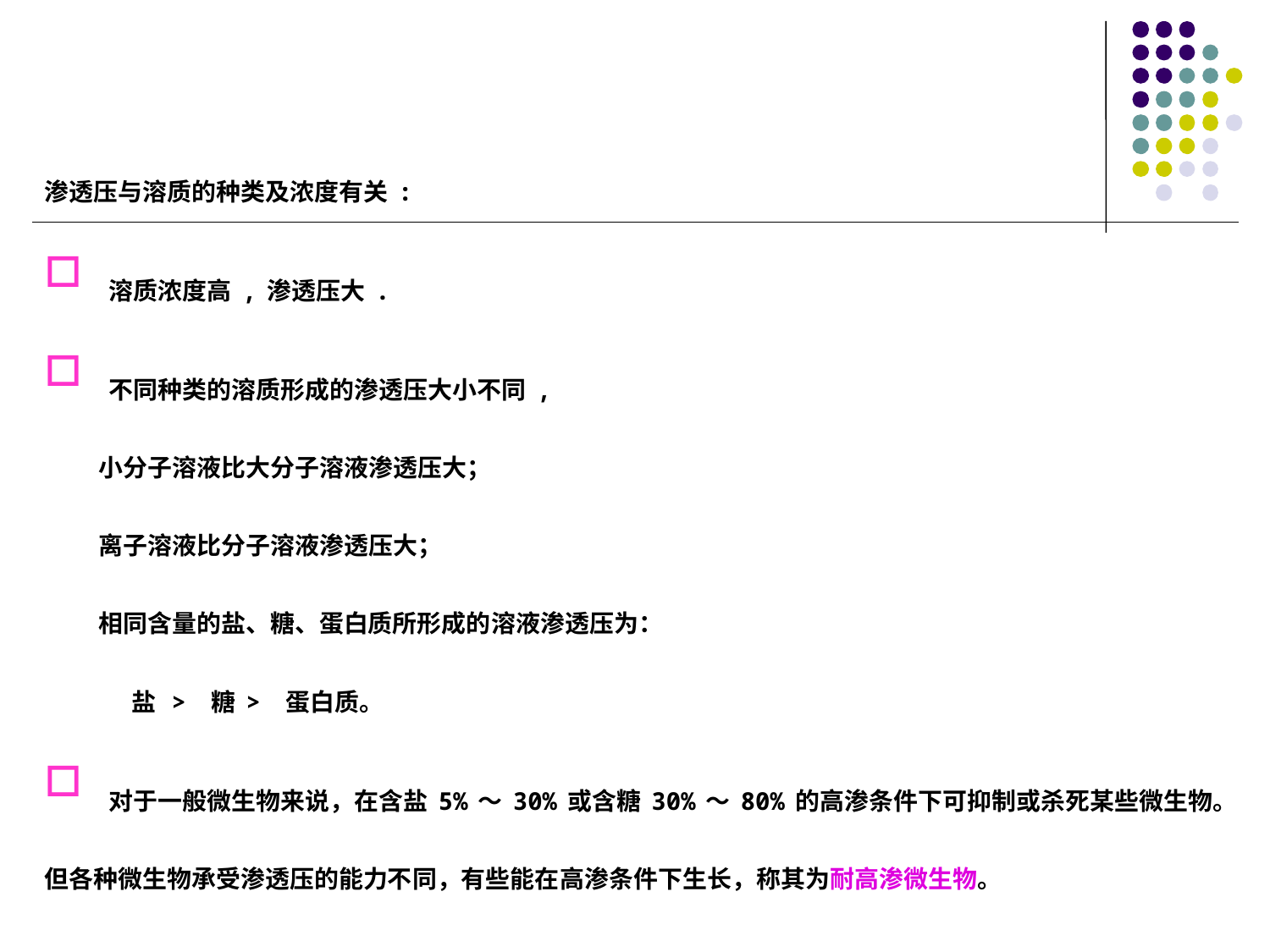

渗透压与溶质的种类及浓度有关:
   溶质浓度高,渗透压大.
   不同种类的溶质形成的渗透压大小不同,
        小分子溶液比大分子溶液渗透压大；
        离子溶液比分子溶液渗透压大；
        相同含量的盐、糖、蛋白质所形成的溶液渗透压为：
              盐 > 糖> 蛋白质。
   对于一般微生物来说，在含盐5%～30%或含糖30%～80%的高渗条件下可抑制或杀死某些微生物。但各种微生物承受渗透压的能力不同，有些能在高渗条件下生长，称其为耐高渗微生物。